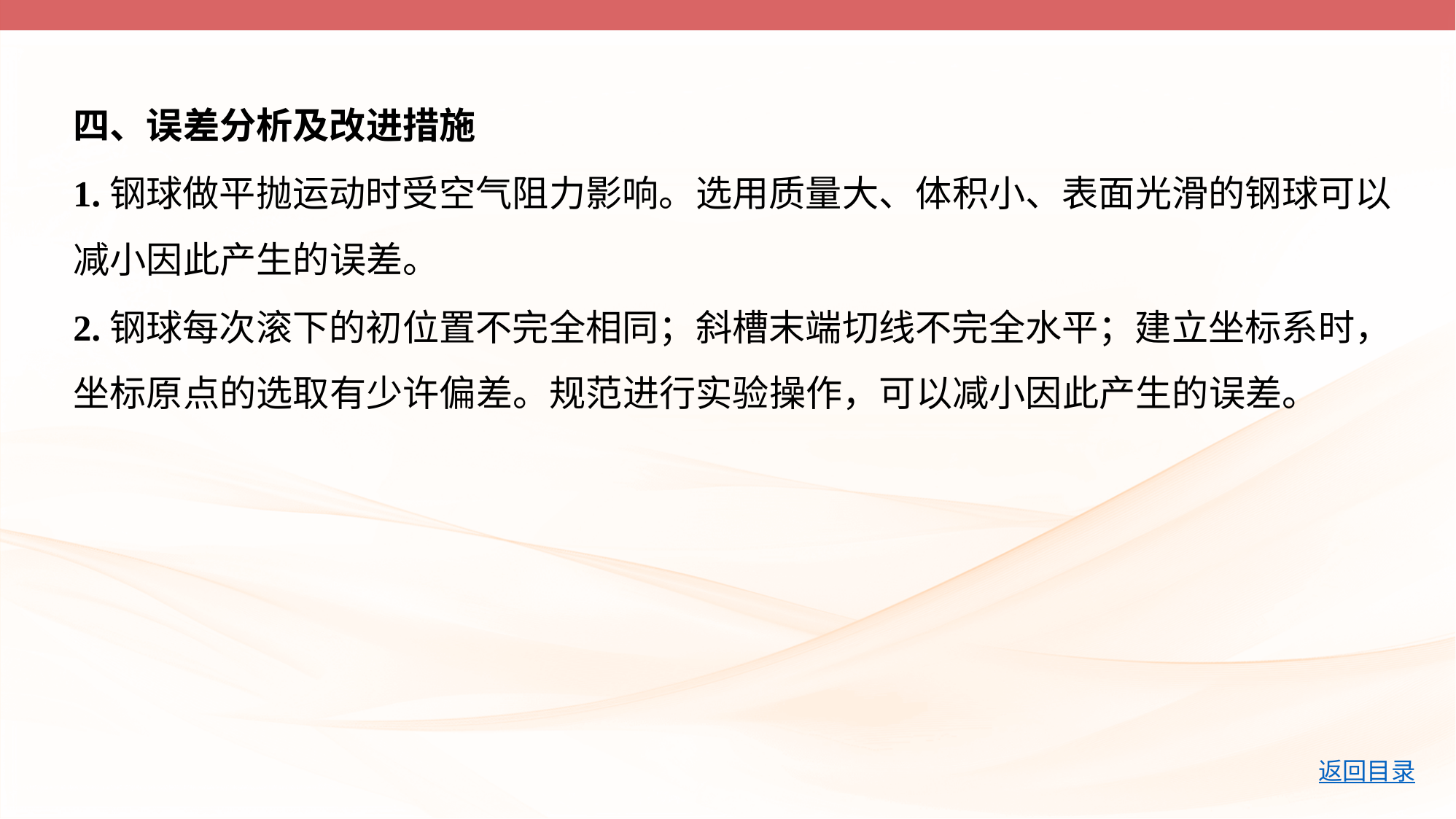

四、误差分析及改进措施
1.钢球做平抛运动时受空气阻力影响。选用质量大、体积小、表面光滑的钢球可以减小因此产生的误差。
2.钢球每次滚下的初位置不完全相同；斜槽末端切线不完全水平；建立坐标系时，坐标原点的选取有少许偏差。规范进行实验操作，可以减小因此产生的误差。